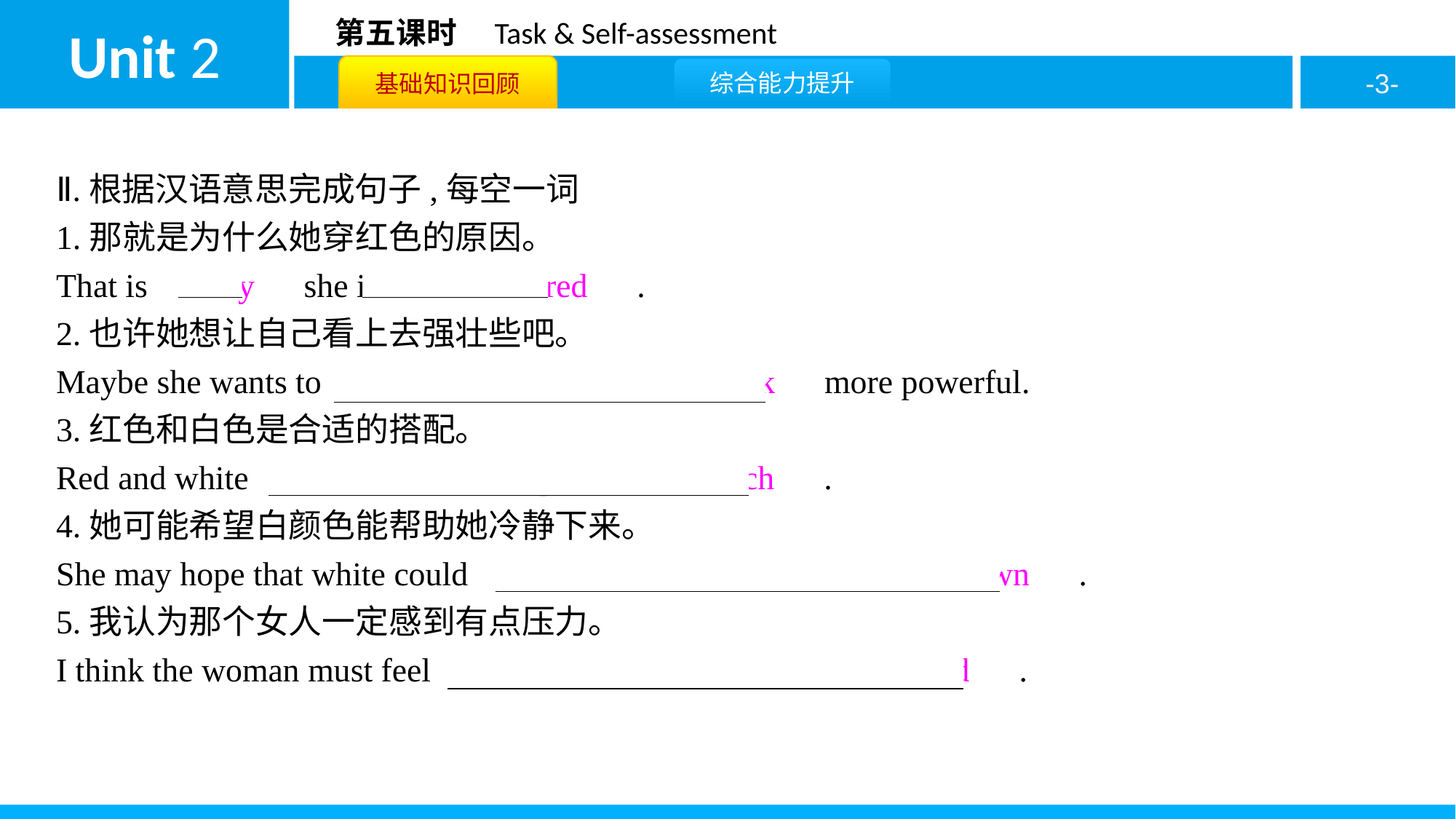

Ⅱ.根据汉语意思完成句子,每空一词
1.那就是为什么她穿红色的原因。
That is　why　she is　in　 　red　.
2.也许她想让自己看上去强壮些吧。
Maybe she wants to　make　 　herself　 　look　more powerful.
3.红色和白色是合适的搭配。
Red and white　are　 　a　 　good　 　match　.
4.她可能希望白颜色能帮助她冷静下来。
She may hope that white could　help　 　her　 　calm　 　down　.
5.我认为那个女人一定感到有点压力。
I think the woman must feel　a　 　little　 　bit　 　stressed　.